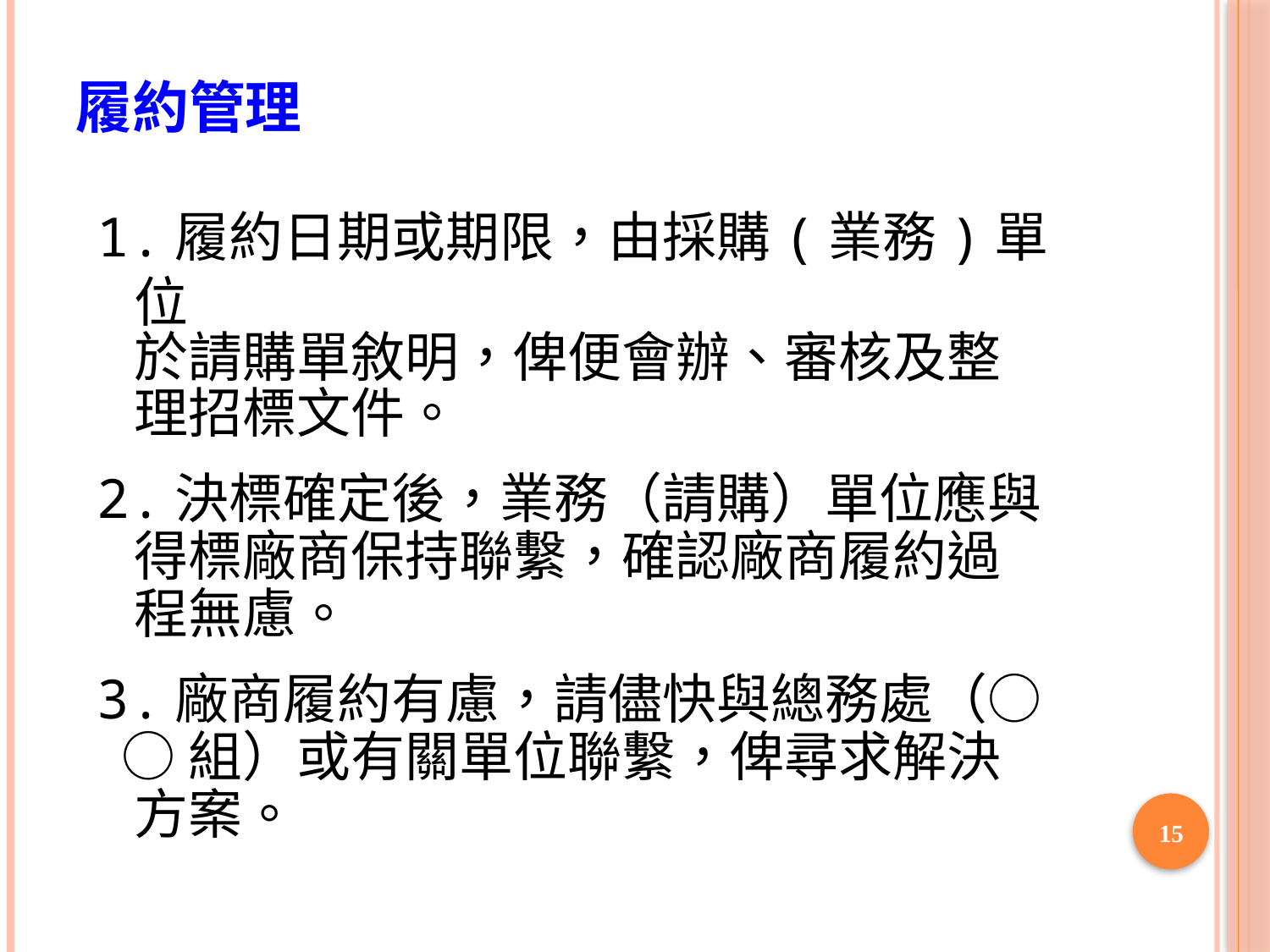

# 履約管理
1.履約日期或期限，由採購(業務)單位
  於請購單敘明，俾便會辦、審核及整
  理招標文件。
2.決標確定後，業務（請購）單位應與
  得標廠商保持聯繫，確認廠商履約過
  程無慮。
3.廠商履約有慮，請儘快與總務處（○
  ○組）或有關單位聯繫，俾尋求解決
  方案。

15